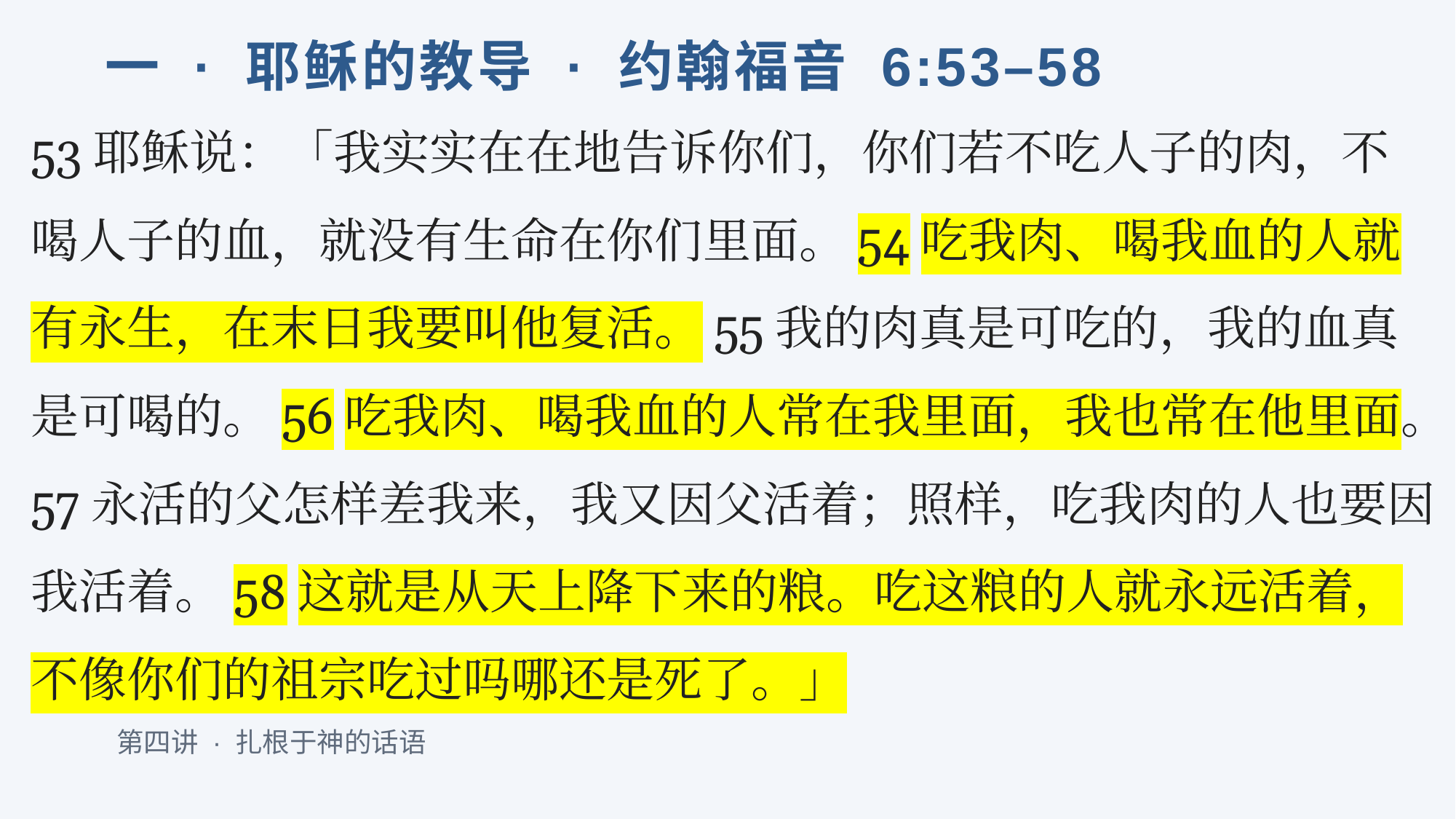

一 · 耶稣的教导 · 约翰福音 6:53–58
53耶稣说：「我实实在在地告诉你们，你们若不吃人子的肉，不喝人子的血，就没有生命在你们里面。54吃我肉、喝我血的人就有永生，在末日我要叫他复活。55我的肉真是可吃的，我的血真是可喝的。56吃我肉、喝我血的人常在我里面，我也常在他里面。57永活的父怎样差我来，我又因父活着；照样，吃我肉的人也要因我活着。58这就是从天上降下来的粮。吃这粮的人就永远活着，不像你们的祖宗吃过吗哪还是死了。」
第四讲 · 扎根于神的话语